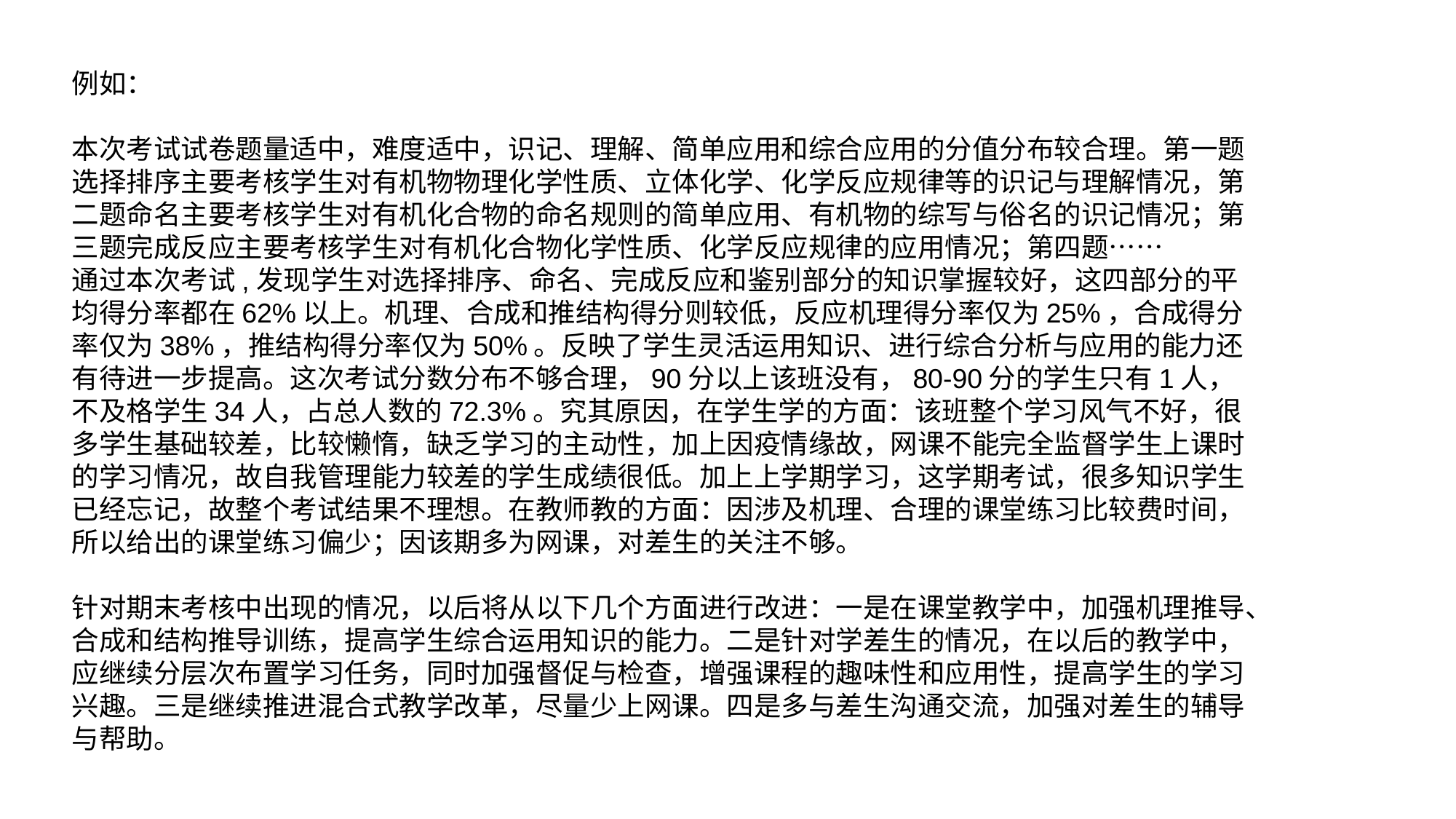

例如：

本次考试试卷题量适中，难度适中，识记、理解、简单应用和综合应用的分值分布较合理。第一题选择排序主要考核学生对有机物物理化学性质、立体化学、化学反应规律等的识记与理解情况，第二题命名主要考核学生对有机化合物的命名规则的简单应用、有机物的综写与俗名的识记情况；第三题完成反应主要考核学生对有机化合物化学性质、化学反应规律的应用情况；第四题……
通过本次考试,发现学生对选择排序、命名、完成反应和鉴别部分的知识掌握较好，这四部分的平均得分率都在62%以上。机理、合成和推结构得分则较低，反应机理得分率仅为25%，合成得分率仅为38%，推结构得分率仅为50%。反映了学生灵活运用知识、进行综合分析与应用的能力还有待进一步提高。这次考试分数分布不够合理，90分以上该班没有，80-90分的学生只有1人，不及格学生34人，占总人数的72.3%。究其原因，在学生学的方面：该班整个学习风气不好，很多学生基础较差，比较懒惰，缺乏学习的主动性，加上因疫情缘故，网课不能完全监督学生上课时的学习情况，故自我管理能力较差的学生成绩很低。加上上学期学习，这学期考试，很多知识学生已经忘记，故整个考试结果不理想。在教师教的方面：因涉及机理、合理的课堂练习比较费时间，所以给出的课堂练习偏少；因该期多为网课，对差生的关注不够。

针对期末考核中出现的情况，以后将从以下几个方面进行改进：一是在课堂教学中，加强机理推导、合成和结构推导训练，提高学生综合运用知识的能力。二是针对学差生的情况，在以后的教学中，应继续分层次布置学习任务，同时加强督促与检查，增强课程的趣味性和应用性，提高学生的学习兴趣。三是继续推进混合式教学改革，尽量少上网课。四是多与差生沟通交流，加强对差生的辅导与帮助。